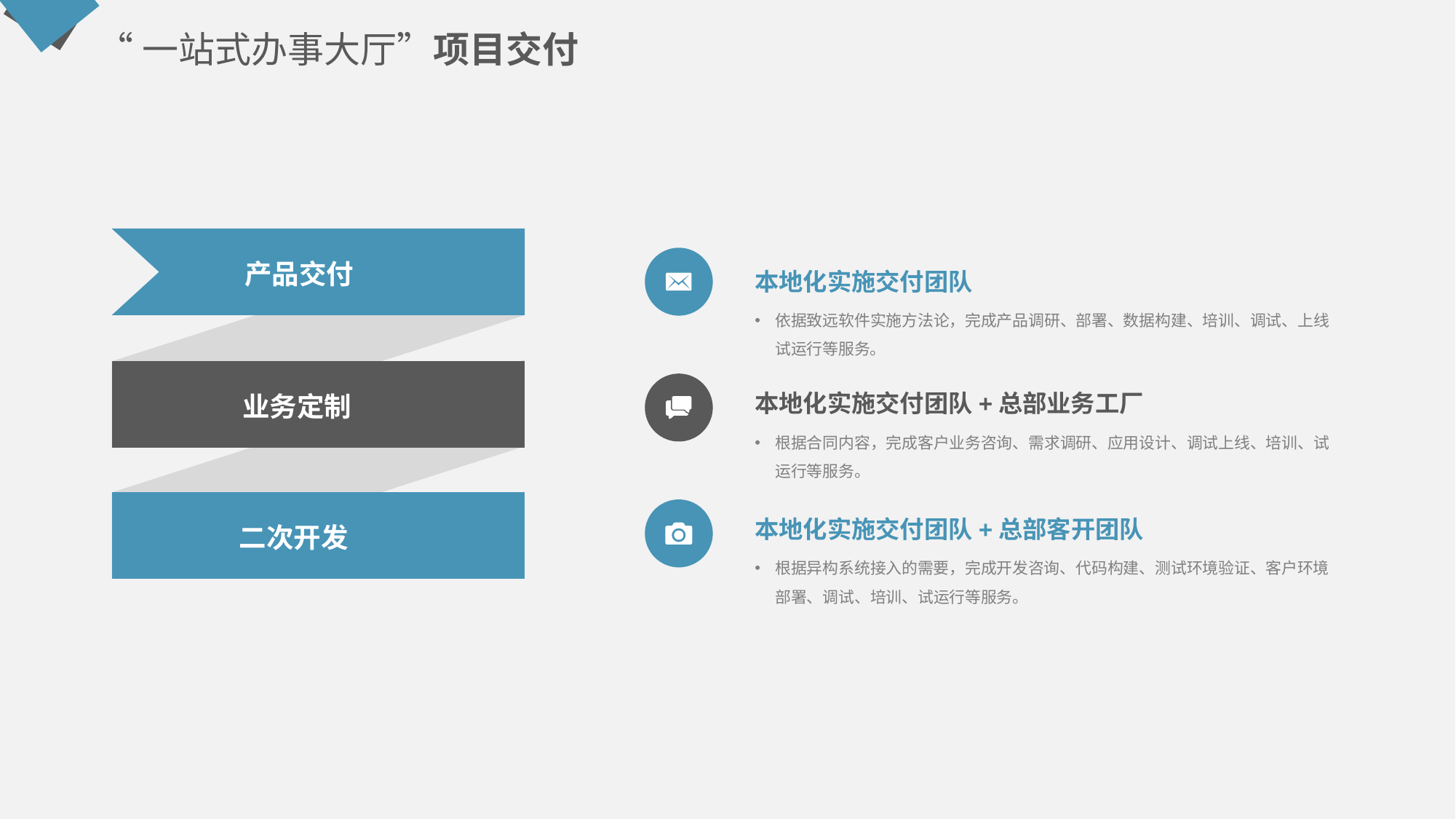

“一站式办事大厅”项目交付

产品交付
本地化实施交付团队

依据致远软件实施方法论，完成产品调研、部署、数据构建、培训、调试、上线试运行等服务。

本地化实施交付团队+总部业务工厂
业务定制

根据合同内容，完成客户业务咨询、需求调研、应用设计、调试上线、培训、试运行等服务。

本地化实施交付团队+总部客开团队
二次开发

根据异构系统接入的需要，完成开发咨询、代码构建、测试环境验证、客户环境部署、调试、培训、试运行等服务。